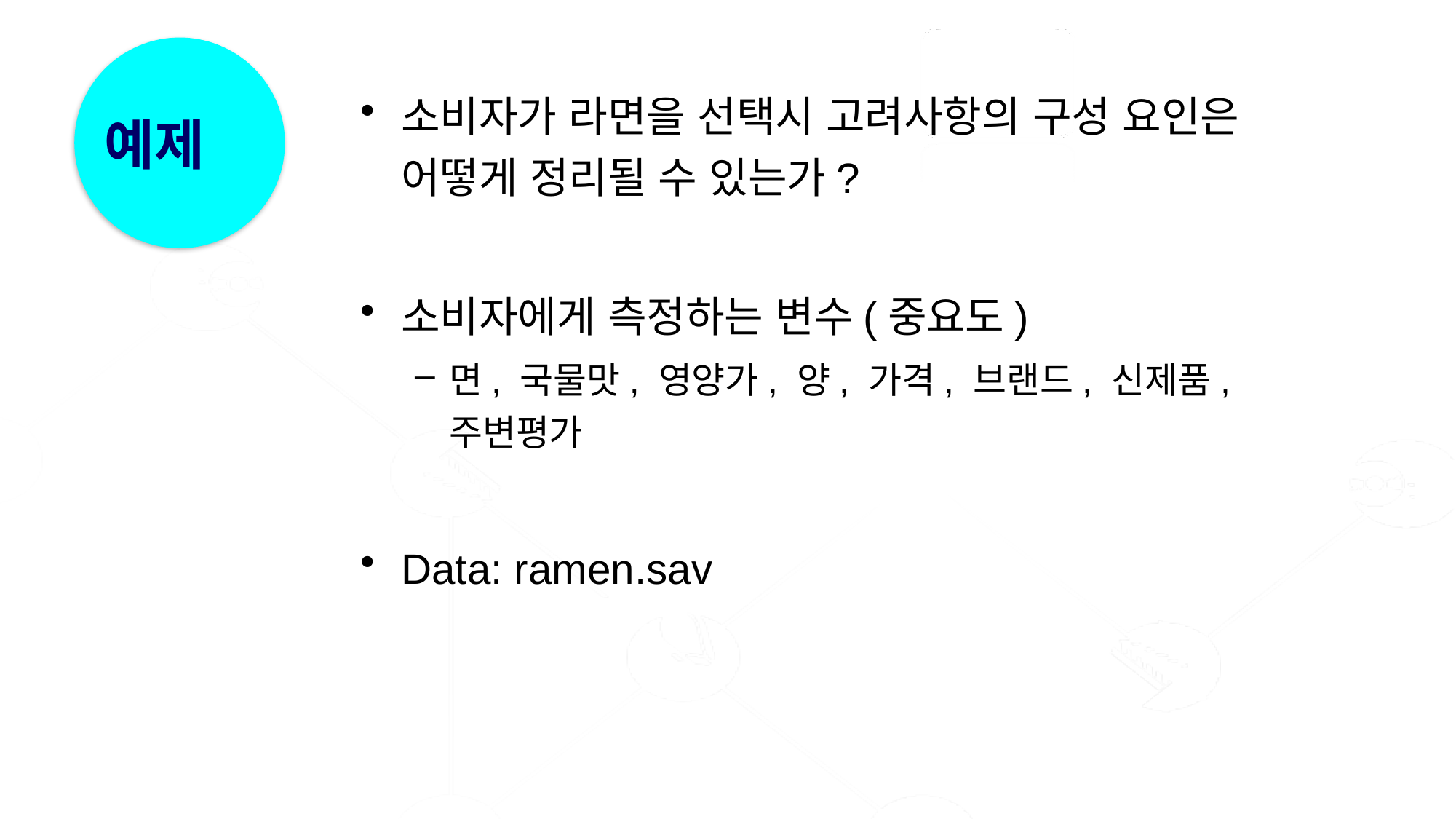

소비자가 라면을 선택시 고려사항의 구성 요인은 어떻게 정리될 수 있는가?

소비자에게 측정하는 변수(중요도)
면, 국물맛, 영양가, 양, 가격, 브랜드, 신제품, 주변평가

Data: ramen.sav

# 예제